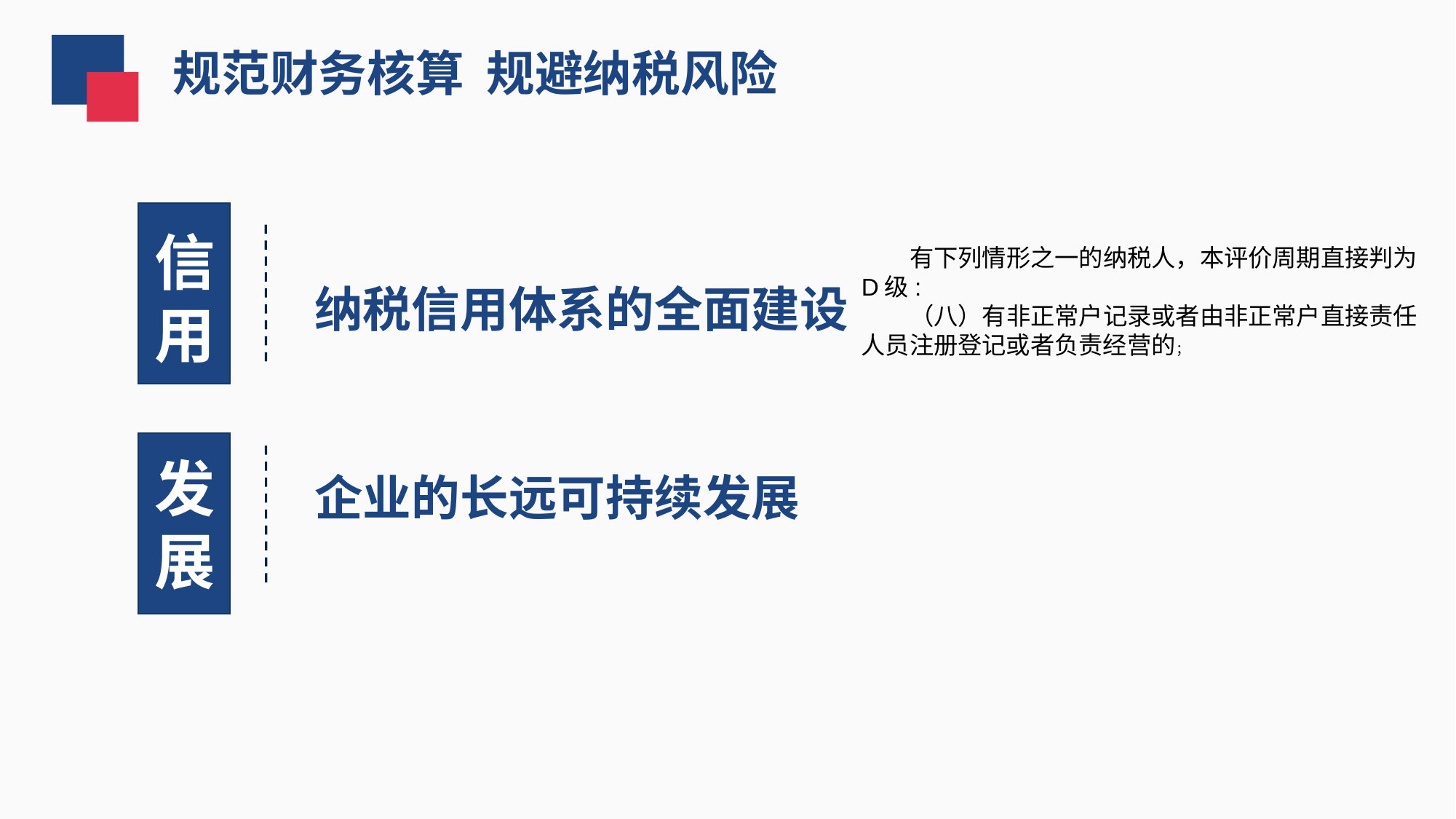

规范财务核算  规避纳税风险

信用

有下列情形之一的纳税人，本评价周期直接判为D级:
（八）有非正常户记录或者由非正常户直接责任人员注册登记或者负责经营的；
纳税信用体系的全面建设

发展
企业的长远可持续发展